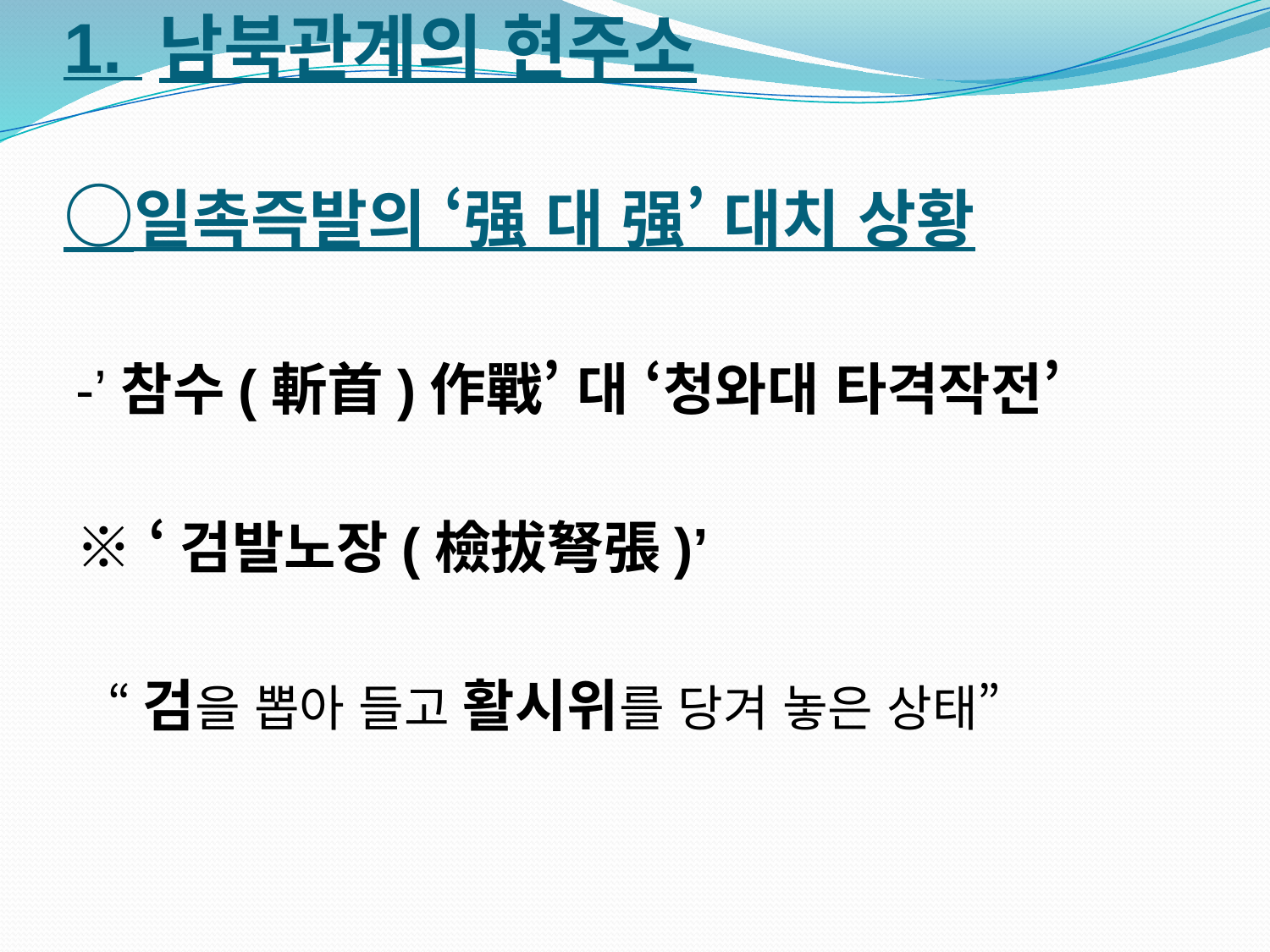

# 1. 남북관계의 현주소 ○일촉즉발의 ‘强 대 强’ 대치 상황

-’참수(斬首)作戰’ 대 ‘청와대 타격작전’

※ ‘검발노장(檢拔弩張)’

  “검을 뽑아 들고 활시위를 당겨 놓은 상태”